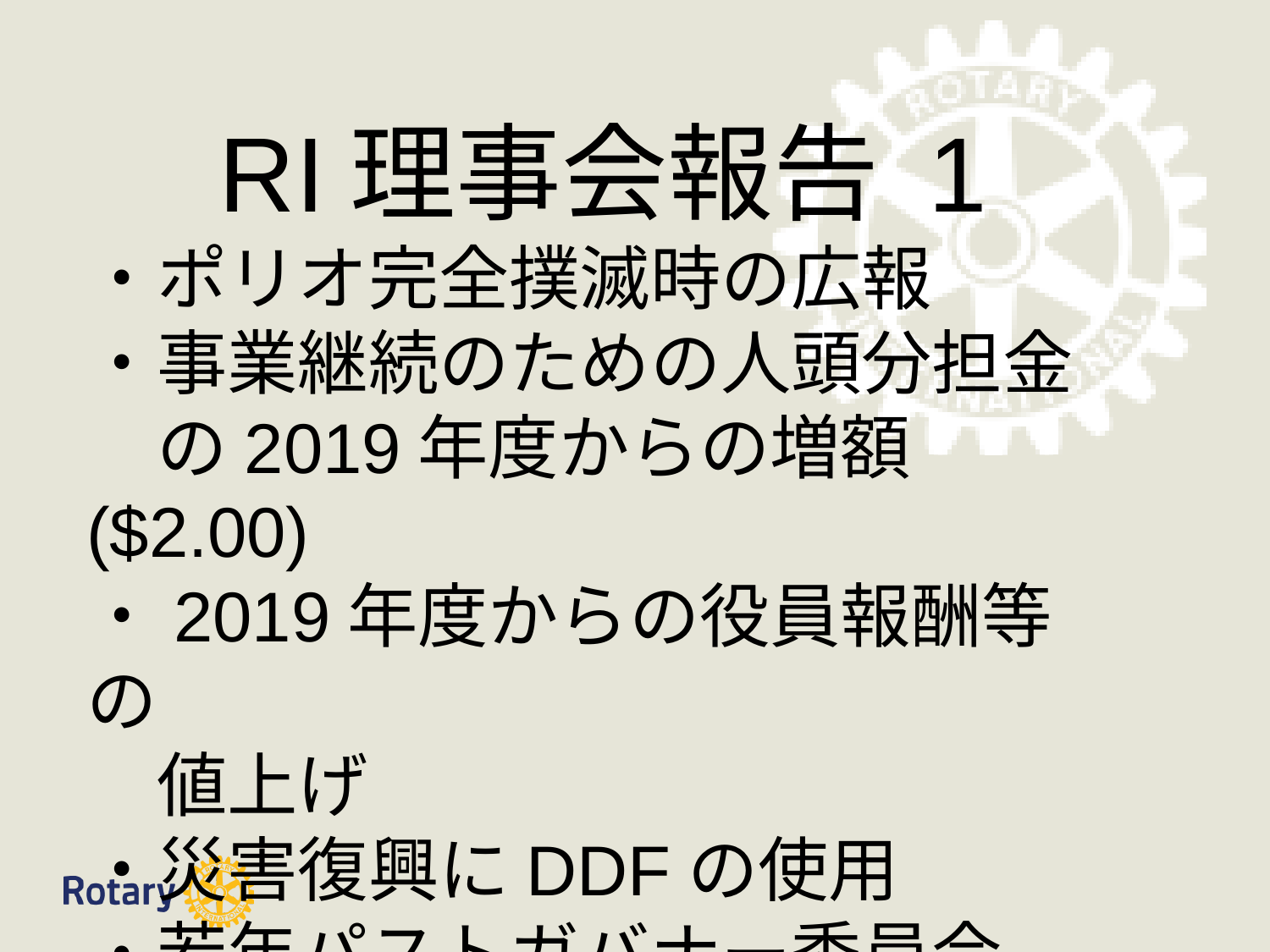

RI理事会報告 1
・ポリオ完全撲滅時の広報
・事業継続のための人頭分担金
　の2019年度からの増額($2.00)
・2019年度からの役員報酬等の
　値上げ
・災害復興にDDFの使用
・若年パストガバナー委員会